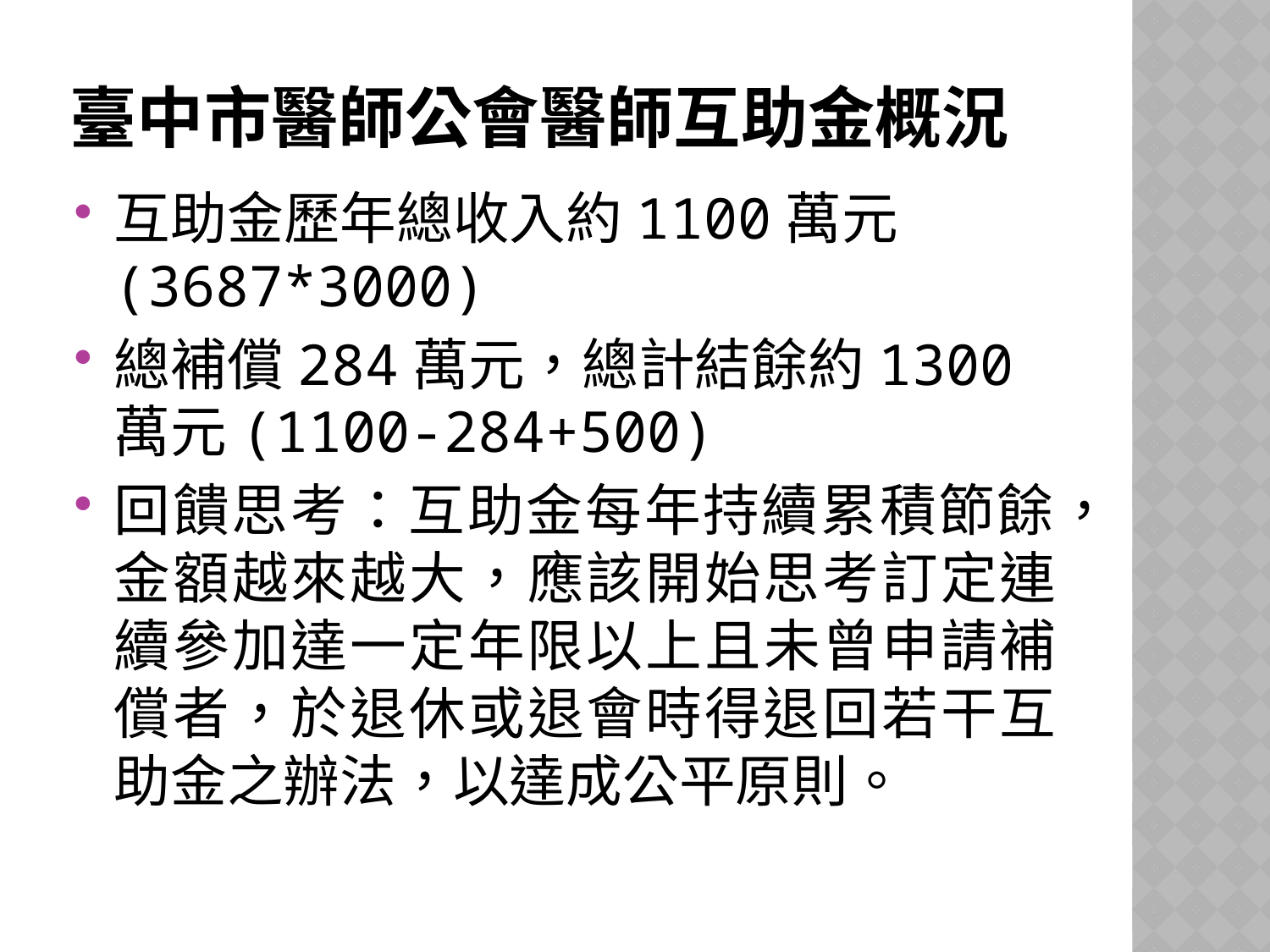

# 臺中市醫師公會醫師互助金概況
互助金歷年總收入約1100萬元(3687*3000)
總補償284萬元，總計結餘約1300萬元(1100-284+500)
回饋思考：互助金每年持續累積節餘，金額越來越大，應該開始思考訂定連續參加達一定年限以上且未曾申請補償者，於退休或退會時得退回若干互助金之辦法，以達成公平原則。